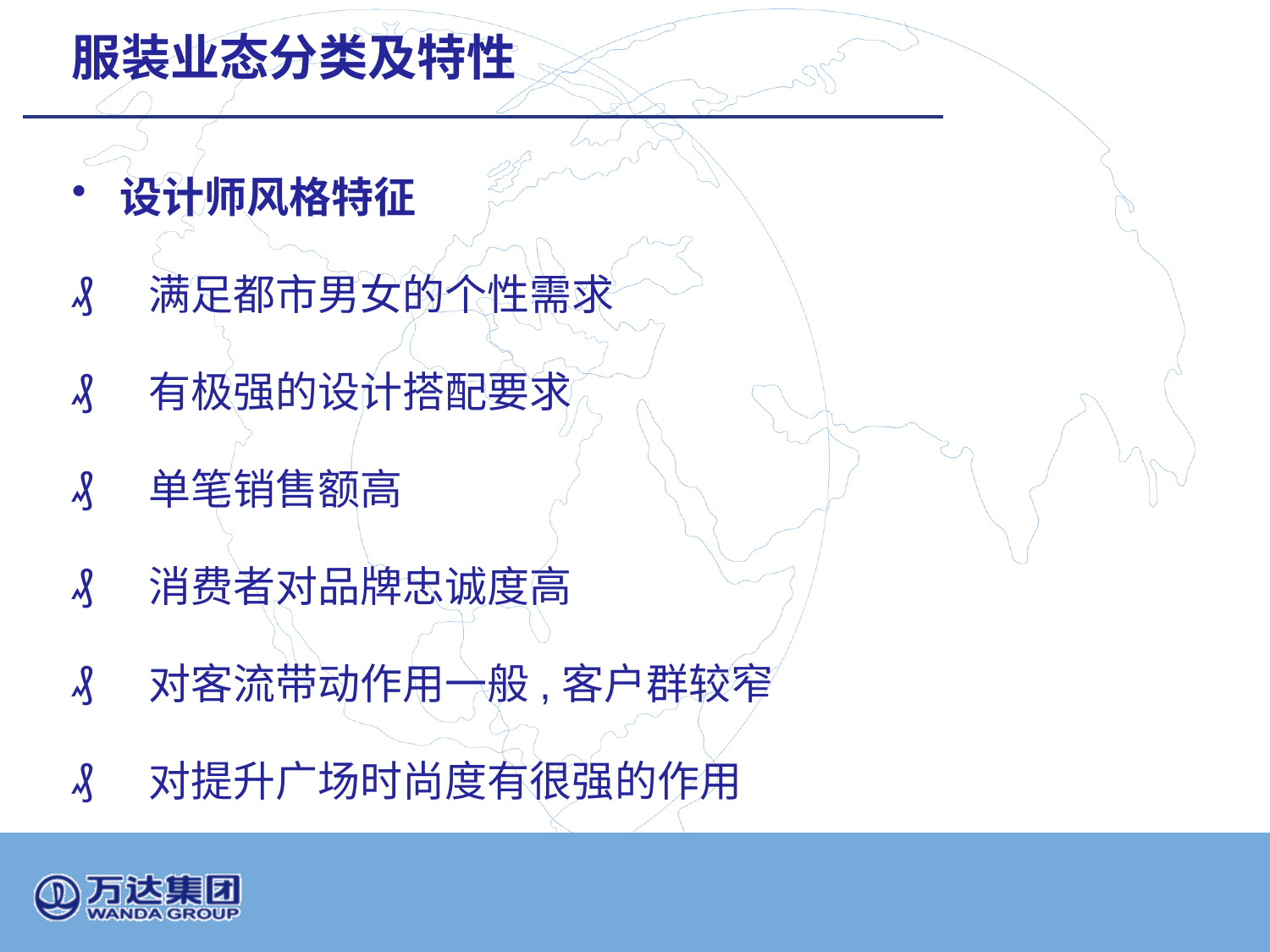

# 服装业态分类及特性
设计师风格特征
  满足都市男女的个性需求
  有极强的设计搭配要求
  单笔销售额高
  消费者对品牌忠诚度高
  对客流带动作用一般,客户群较窄
  对提升广场时尚度有很强的作用